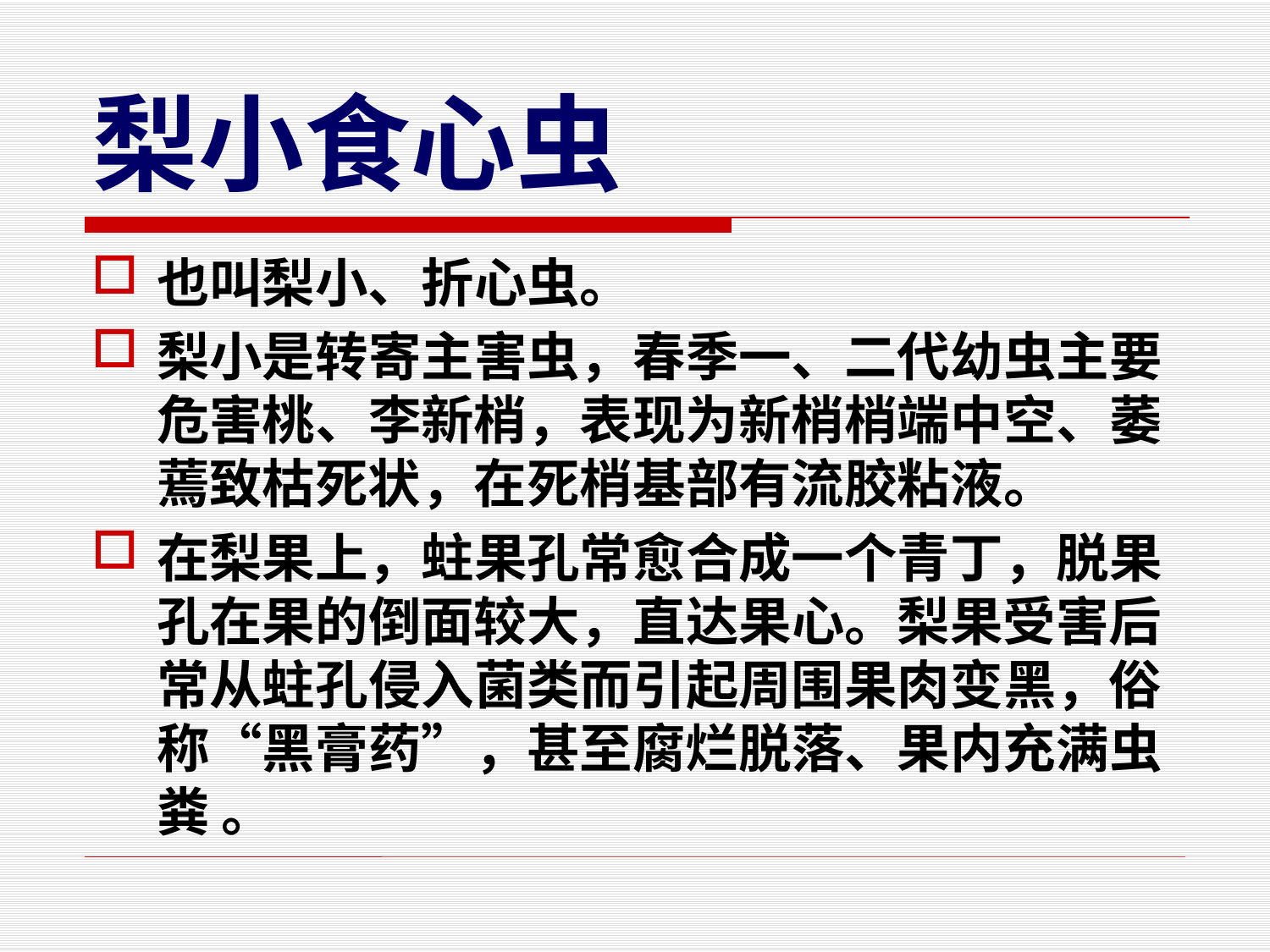

# 梨小食心虫
也叫梨小、折心虫。
梨小是转寄主害虫，春季一、二代幼虫主要危害桃、李新梢，表现为新梢梢端中空、萎蔫致枯死状，在死梢基部有流胶粘液。
在梨果上，蛀果孔常愈合成一个青丁，脱果孔在果的倒面较大，直达果心。梨果受害后常从蛀孔侵入菌类而引起周围果肉变黑，俗称“黑膏药”，甚至腐烂脱落、果内充满虫粪 。